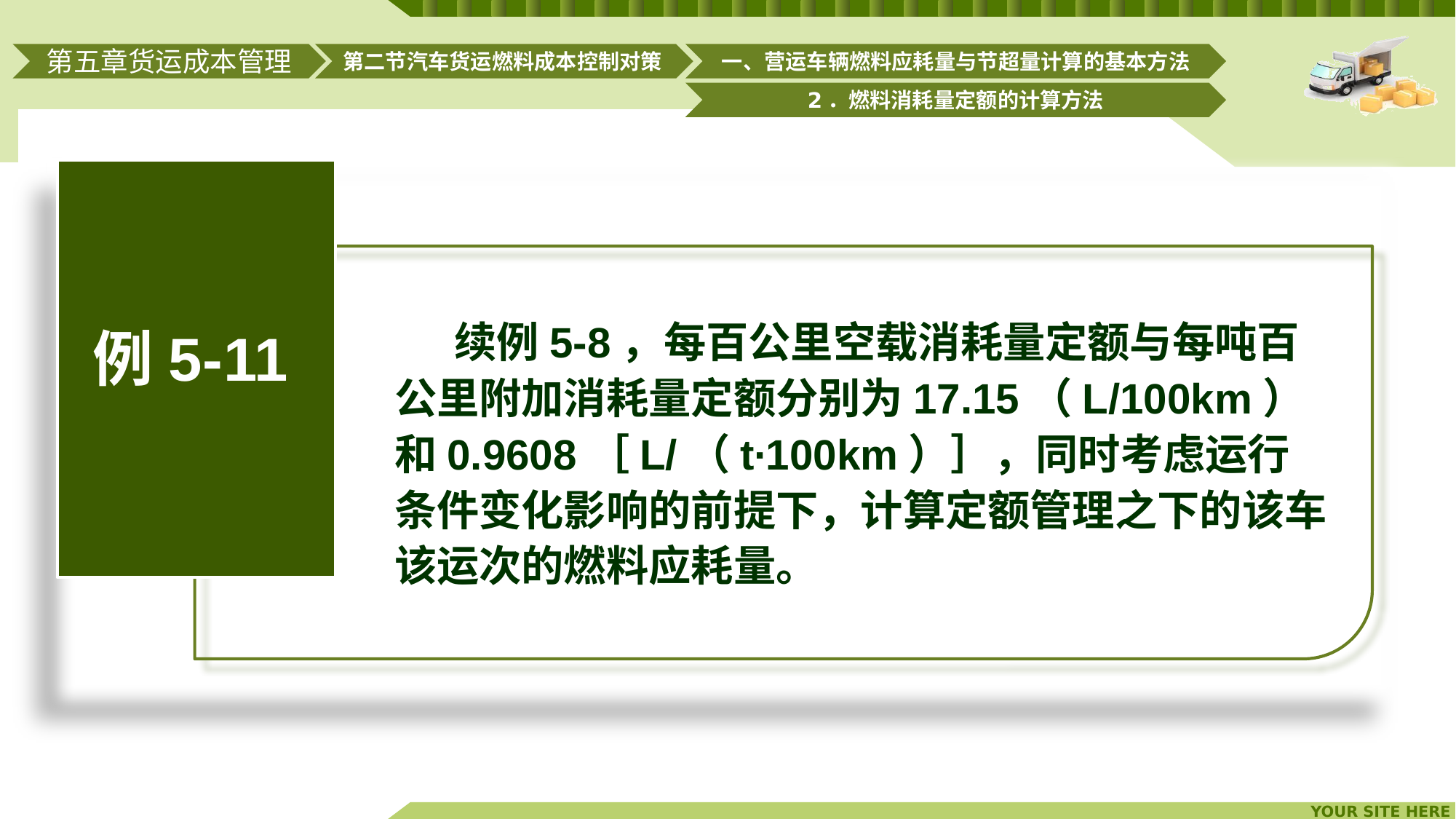

第二节汽车货运燃料成本控制对策
一、营运车辆燃料应耗量与节超量计算的基本方法
第五章货运成本管理
2．燃料消耗量定额的计算方法

续例5-8，每百公里空载消耗量定额与每吨百公里附加消耗量定额分别为17.15（L/100km）和0.9608［L/（t∙100km）］，同时考虑运行条件变化影响的前提下，计算定额管理之下的该车该运次的燃料应耗量。
例5-11